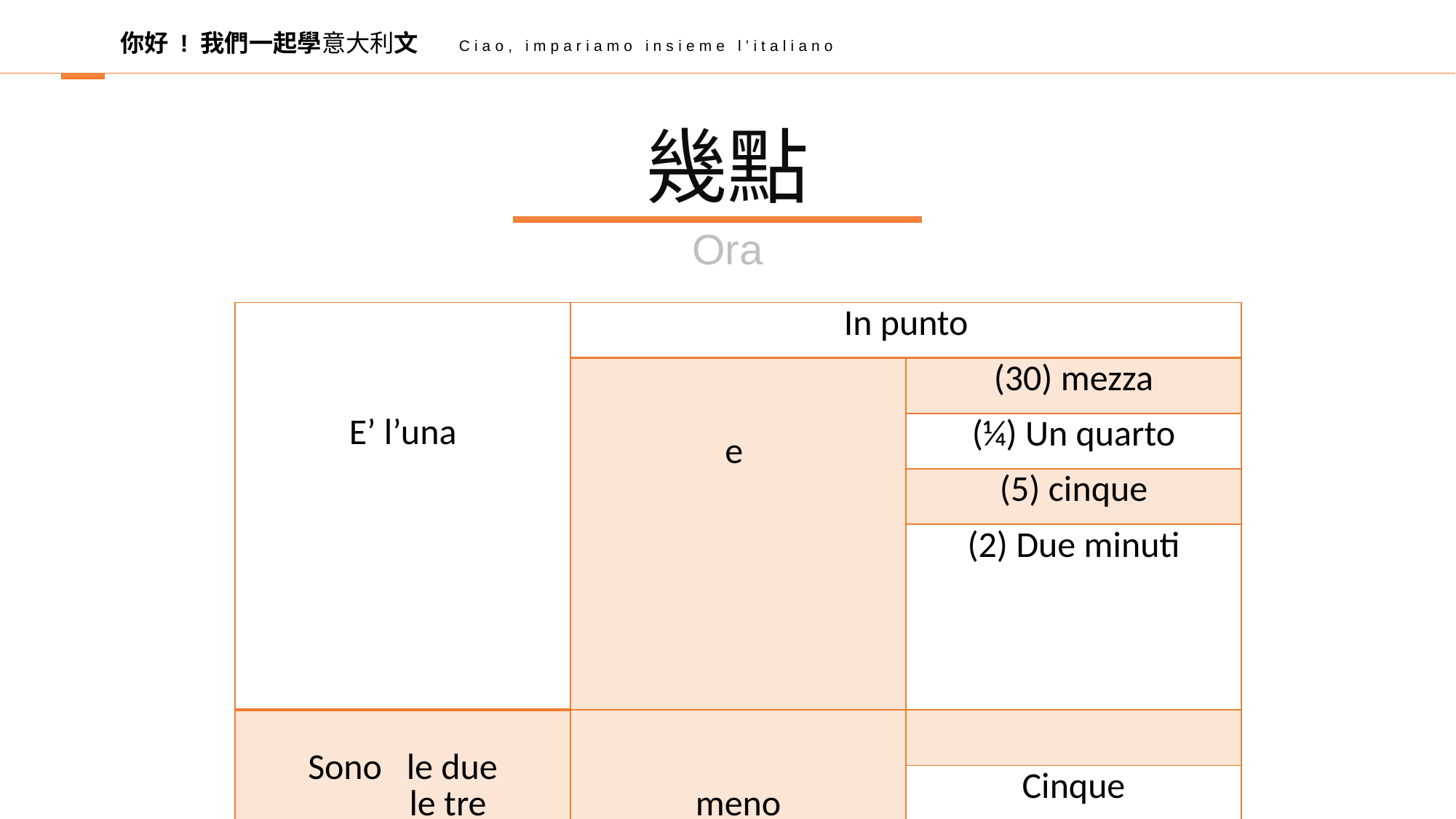

你好 ! 我們一起學意大利文
Ciao, impariamo insieme l’italiano

幾點
Ora

| E’ l’una | In punto |  |
| --- | --- | --- |
|  | e | (30) mezza |
|  |  | (¼) Un quarto |
|  |  | (5) cinque |
|  |  | (2) Due minuti |
| Sono le due le tre le quattro | meno |  |
|  |  | Cinque |
|  |  | dieci |
|  |  | Un quarto (15 ) |